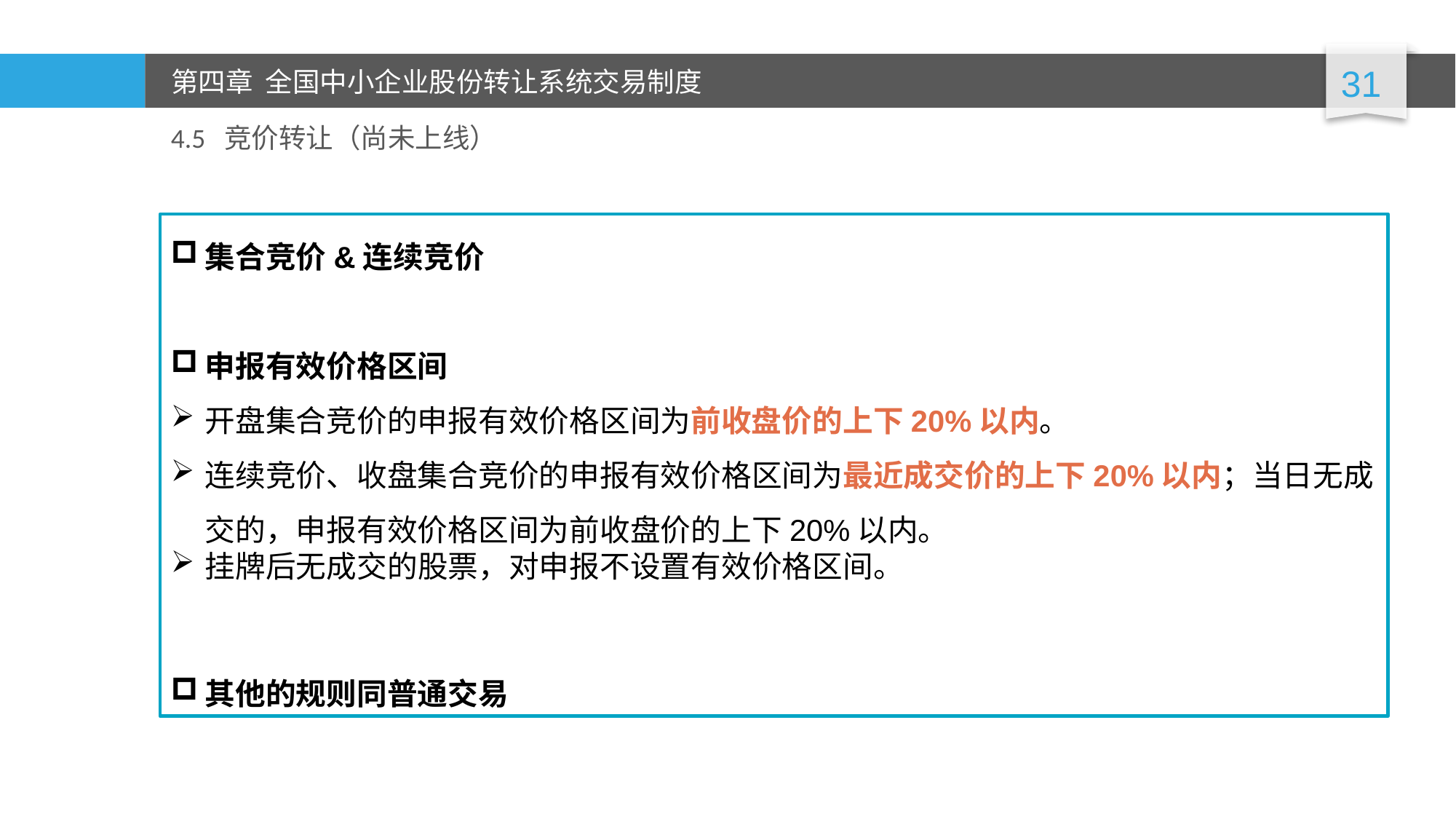

4.5  竞价转让（尚未上线）
集合竞价&连续竞价

申报有效价格区间
开盘集合竞价的申报有效价格区间为前收盘价的上下20%以内。
连续竞价、收盘集合竞价的申报有效价格区间为最近成交价的上下20%以内；当日无成交的，申报有效价格区间为前收盘价的上下20%以内。
挂牌后无成交的股票，对申报不设置有效价格区间。

其他的规则同普通交易